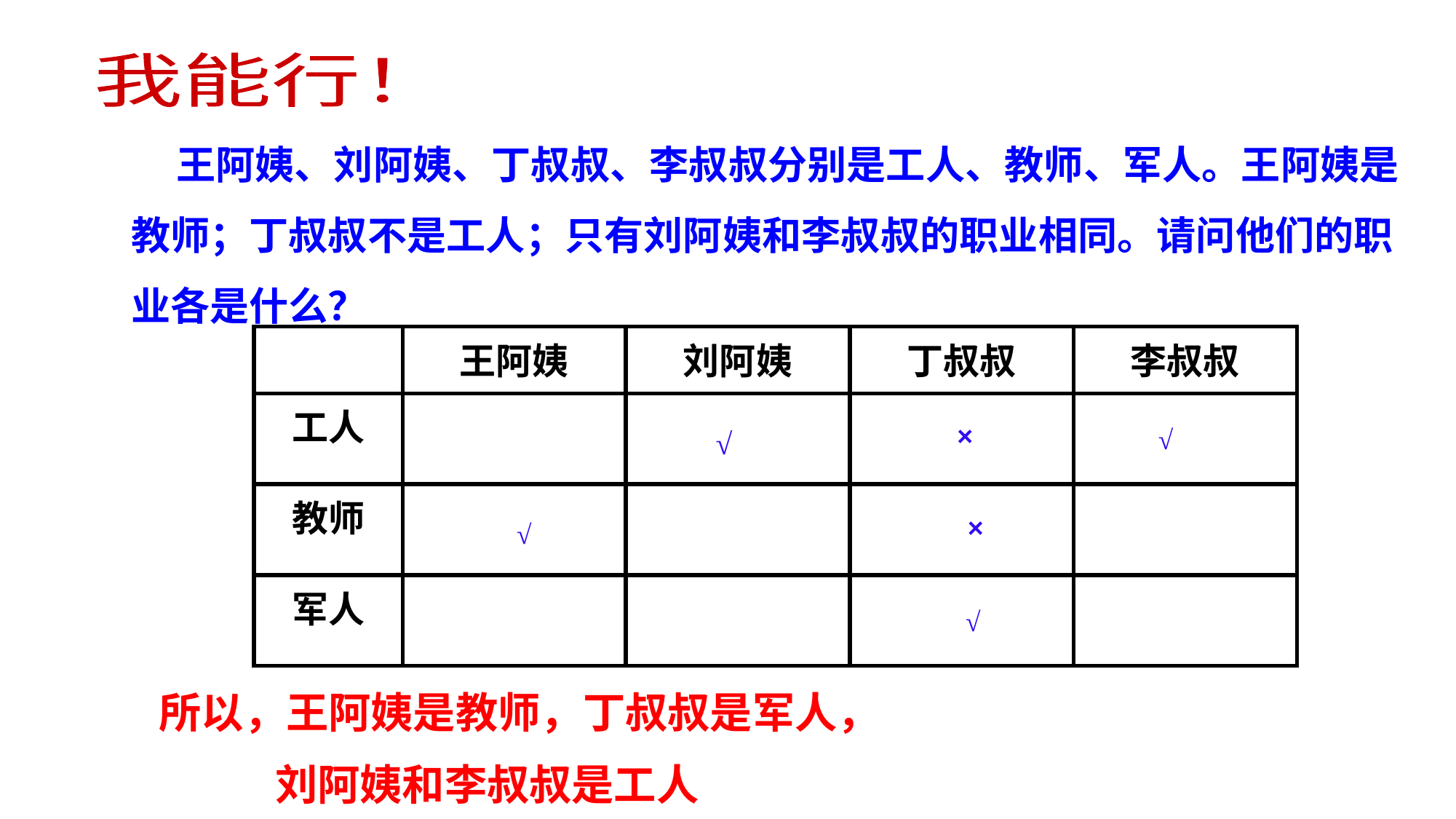

我能行！
    王阿姨、刘阿姨、丁叔叔、李叔叔分别是工人、教师、军人。王阿姨是教师；丁叔叔不是工人；只有刘阿姨和李叔叔的职业相同。请问他们的职业各是什么？
|  | 王阿姨 | 刘阿姨 | 丁叔叔 | 李叔叔 |
| --- | --- | --- | --- | --- |
| 工人 |  |  |  |  |
| 教师 |  |  |  |  |
| 军人 |  |  |  |  |
×
√
√
×
√
√
所以，王阿姨是教师，丁叔叔是军人，
           刘阿姨和李叔叔是工人